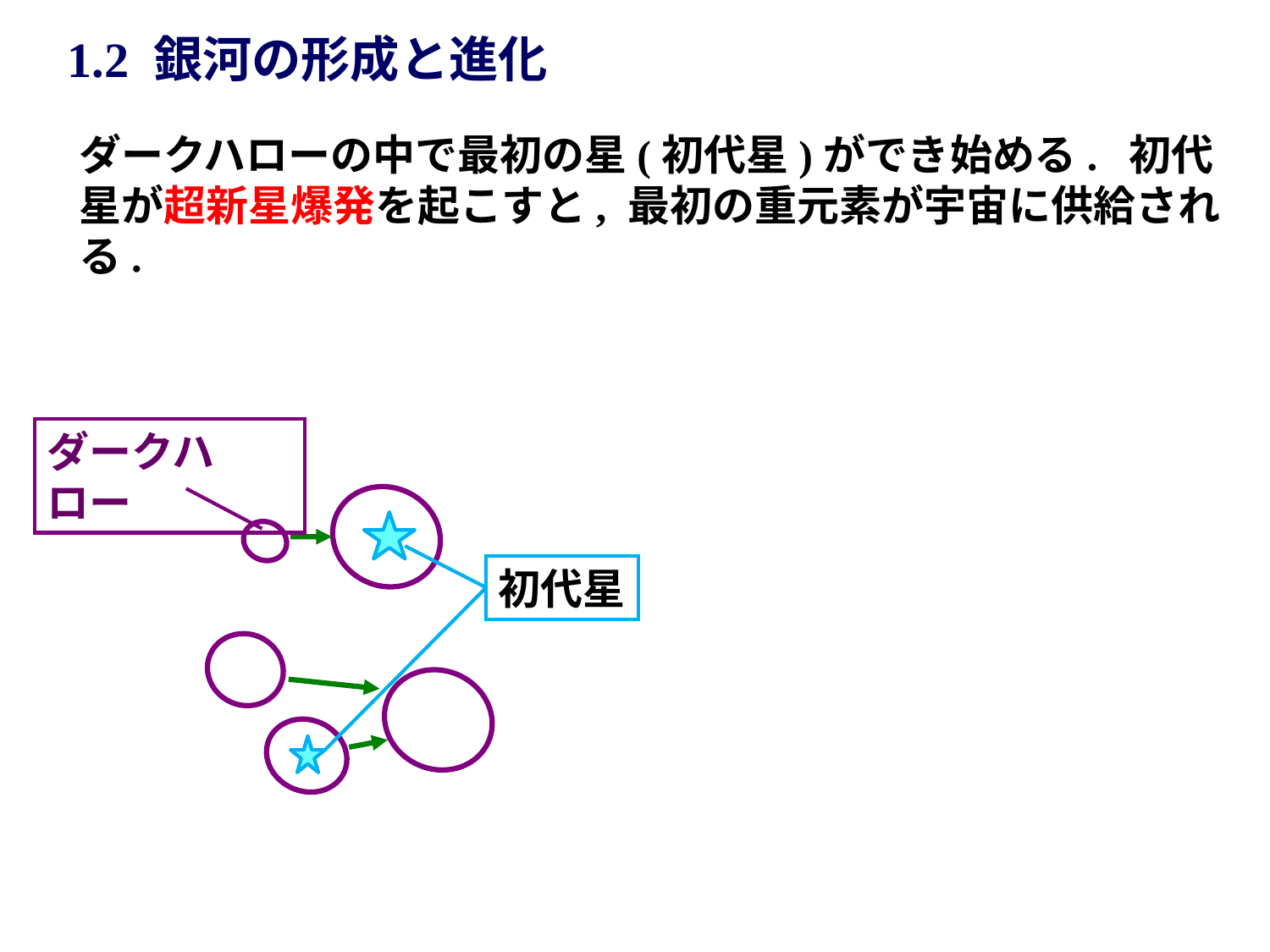

1.2 銀河の形成と進化
ダークハローの中で最初の星(初代星)ができ始める.  初代星が超新星爆発を起こすと, 最初の重元素が宇宙に供給される.
ダークハロー

初代星